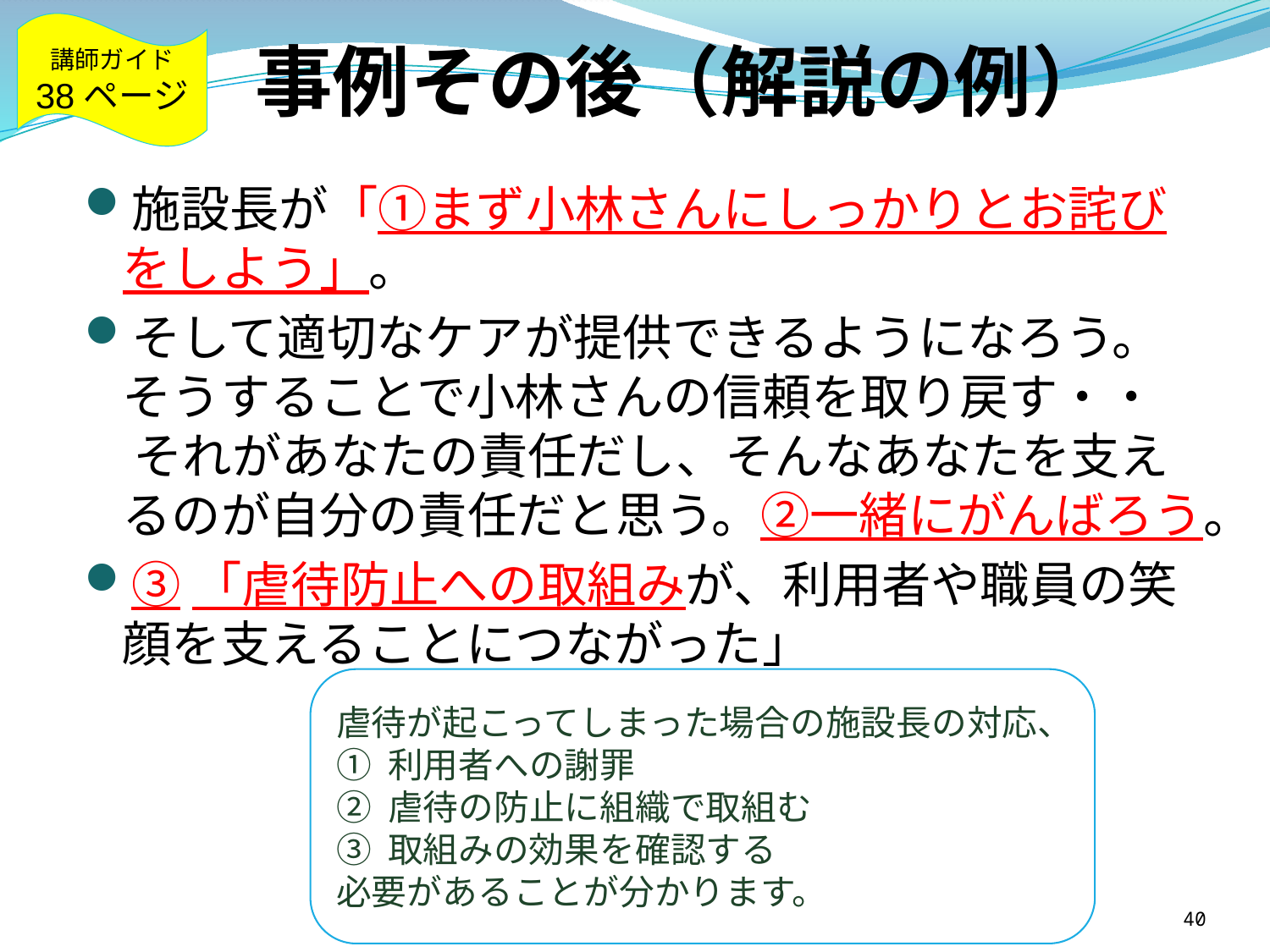

講師ガイド
38ページ
# 事例その後（解説の例）
施設長が「①まず小林さんにしっかりとお詫びをしよう」。
そして適切なケアが提供できるようになろう。   そうすることで小林さんの信頼を取り戻す・・      それがあなたの責任だし、そんなあなたを支えるのが自分の責任だと思う。②一緒にがんばろう。
③「虐待防止への取組みが、利用者や職員の笑顔を支えることにつながった」

虐待が起こってしまった場合の施設長の対応、
① 利用者への謝罪
② 虐待の防止に組織で取組む
③ 取組みの効果を確認する
必要があることが分かります。
40